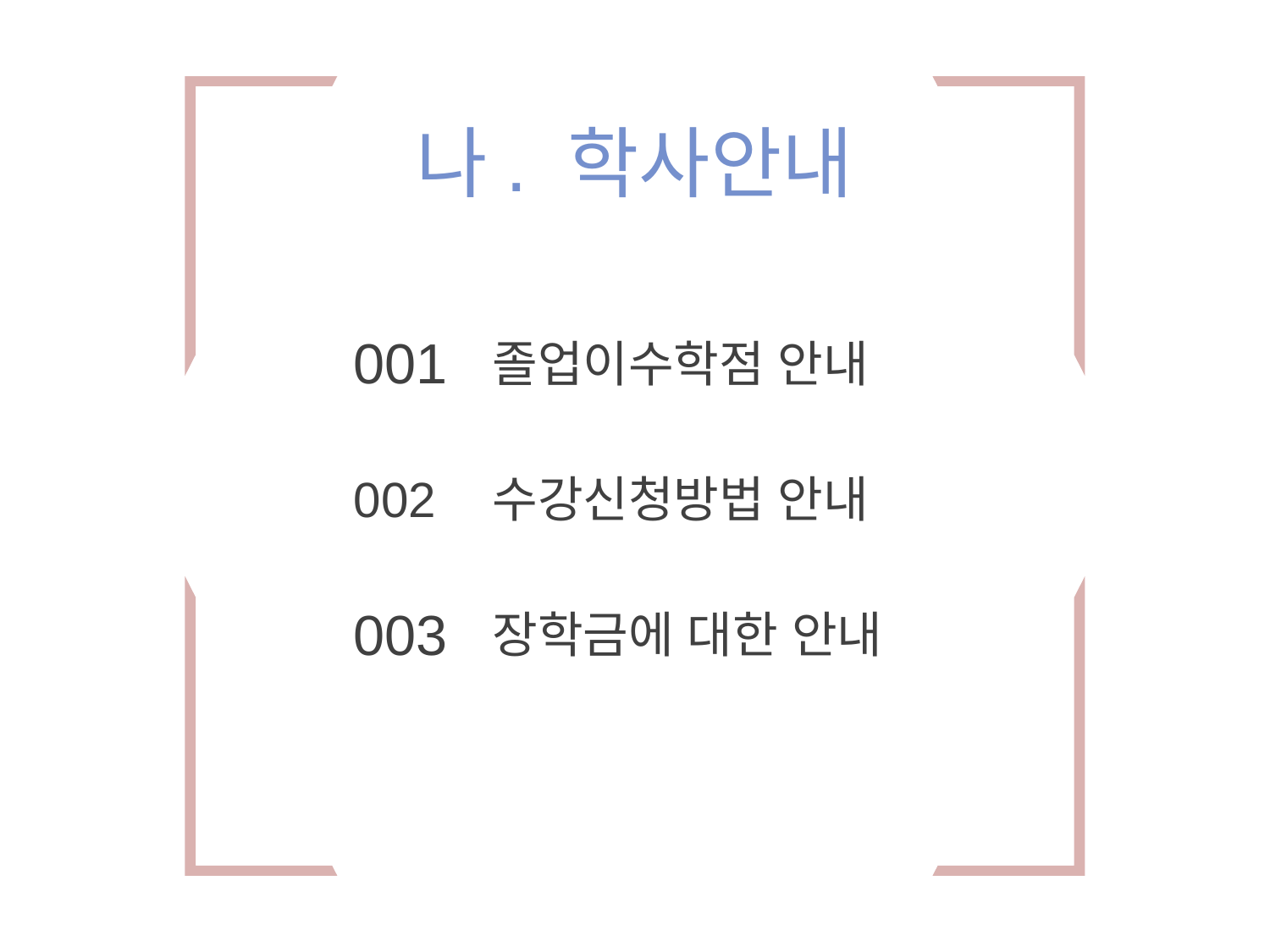

# 나. 학사안내
001
졸업이수학점 안내
002
수강신청방법 안내
장학금에 대한 안내
003